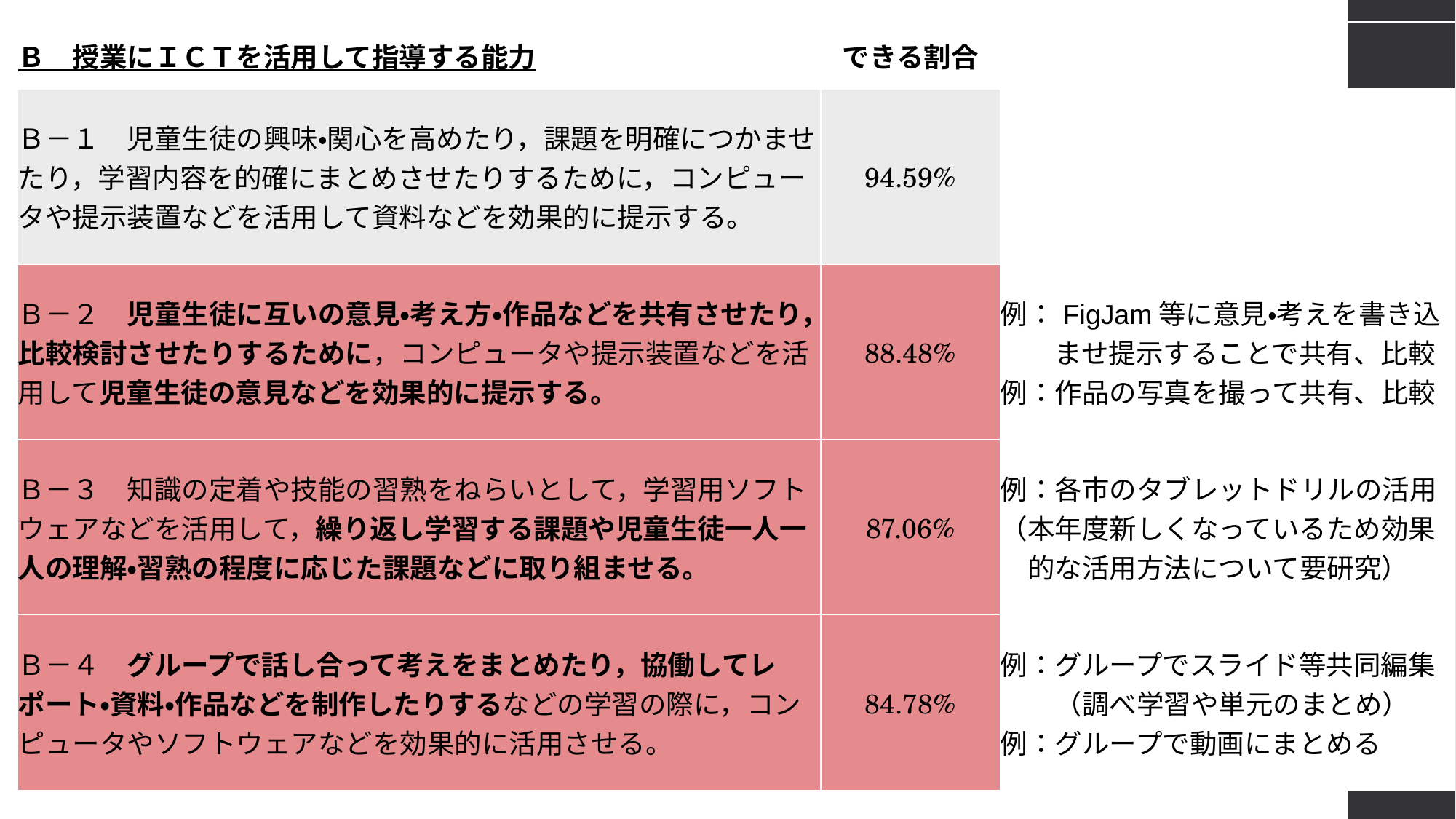

| Ｂ　授業にＩＣＴを活用して指導する能力 | できる割合 |  |
| --- | --- | --- |
| Ｂ－１　児童生徒の興味・関心を高めたり，課題を明確につかませたり，学習内容を的確にまとめさせたりするために，コンピュータや提示装置などを活用して資料などを効果的に提示する。 | 94.59% |  |
| Ｂ－２　児童生徒に互いの意見・考え方・作品などを共有させたり，比較検討させたりするために，コンピュータや提示装置などを活用して児童生徒の意見などを効果的に提示する。 | 88.48% | 例：FigJam等に意見・考えを書き込 　　ませ提示することで共有、比較 例：作品の写真を撮って共有、比較 |
| Ｂ－３　知識の定着や技能の習熟をねらいとして，学習用ソフトウェアなどを活用して，繰り返し学習する課題や児童生徒一人一人の理解・習熟の程度に応じた課題などに取り組ませる。 | 87.06% | 例：各市のタブレットドリルの活用 （本年度新しくなっているため効果 　的な活用方法について要研究） |
| Ｂ－４　グループで話し合って考えをまとめたり，協働してレポート・資料・作品などを制作したりするなどの学習の際に，コンピュータやソフトウェアなどを効果的に活用させる。 | 84.78% | 例：グループでスライド等共同編集 　　（調べ学習や単元のまとめ） 例：グループで動画にまとめる |